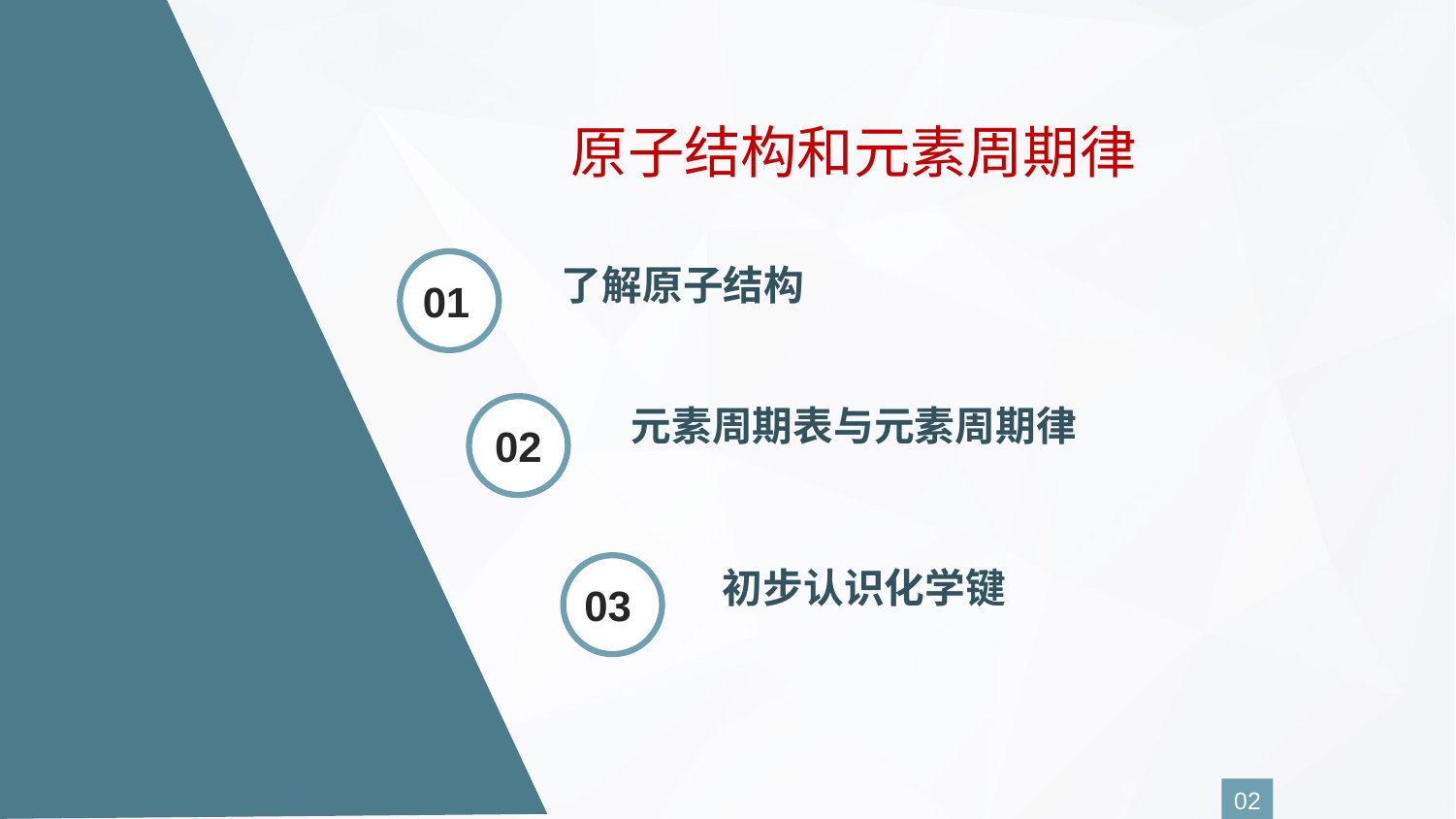

原子结构和元素周期律

01
了解原子结构
元素周期表与元素周期律

02

03
初步认识化学键
02